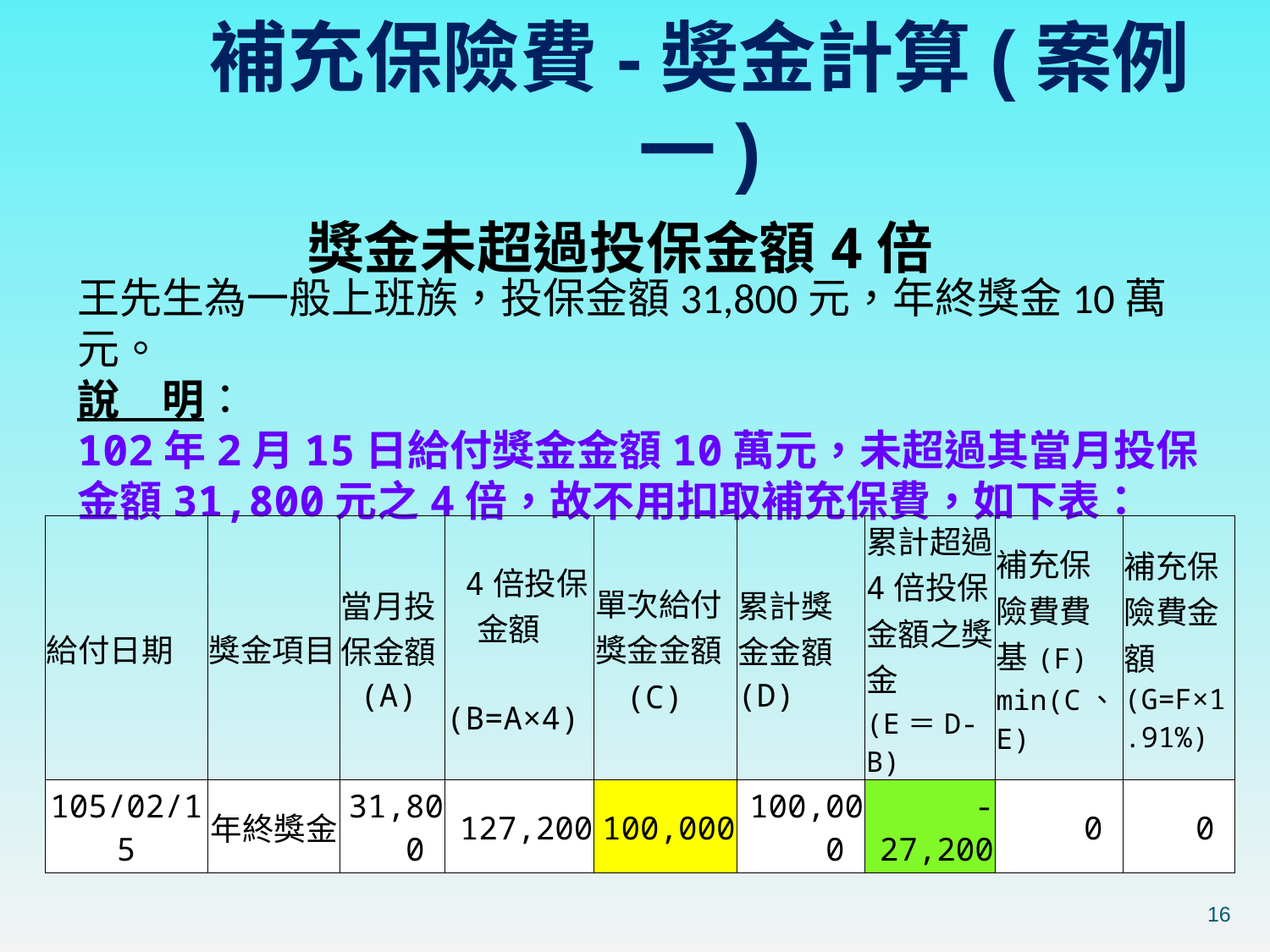

補充保險費-奬金計算(案例一)
獎金未超過投保金額4倍
王先生為一般上班族，投保金額31,800元，年終獎金10萬元。
說　明：
102年2月15日給付獎金金額10萬元，未超過其當月投保金額31,800元之4倍，故不用扣取補充保費，如下表：
| 給付日期 | 獎金項目 | 當月投 保金額 (A) | 4倍投保 金額 (B=A×4) | 單次給付獎金金額 (C) | 累計獎金金額 (D) | 累計超過4倍投保金額之獎金 (E＝D-B) | 補充保險費費基(F) min(C、E) | 補充保險費金額(G=F×1.91%) |
| --- | --- | --- | --- | --- | --- | --- | --- | --- |
| 105/02/15 | 年終獎金 | 31,800 | 127,200 | 100,000 | 100,000 | -27,200 | 0 | 0 |
16